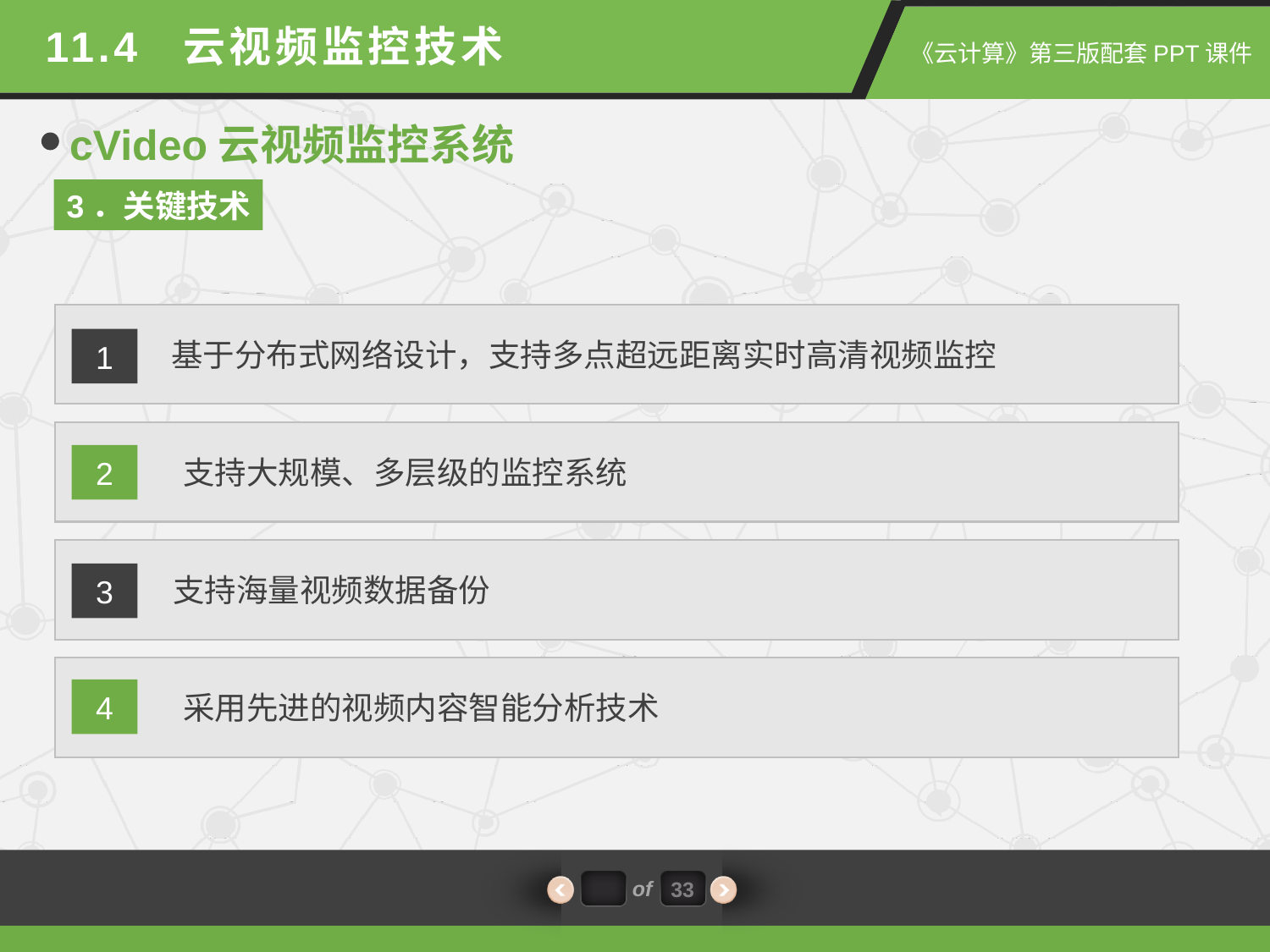

11.4  云视频监控技术
cVideo云视频监控系统

3．关键技术

1
基于分布式网络设计，支持多点超远距离实时高清视频监控

2
支持大规模、多层级的监控系统

3
支持海量视频数据备份

4
采用先进的视频内容智能分析技术
10